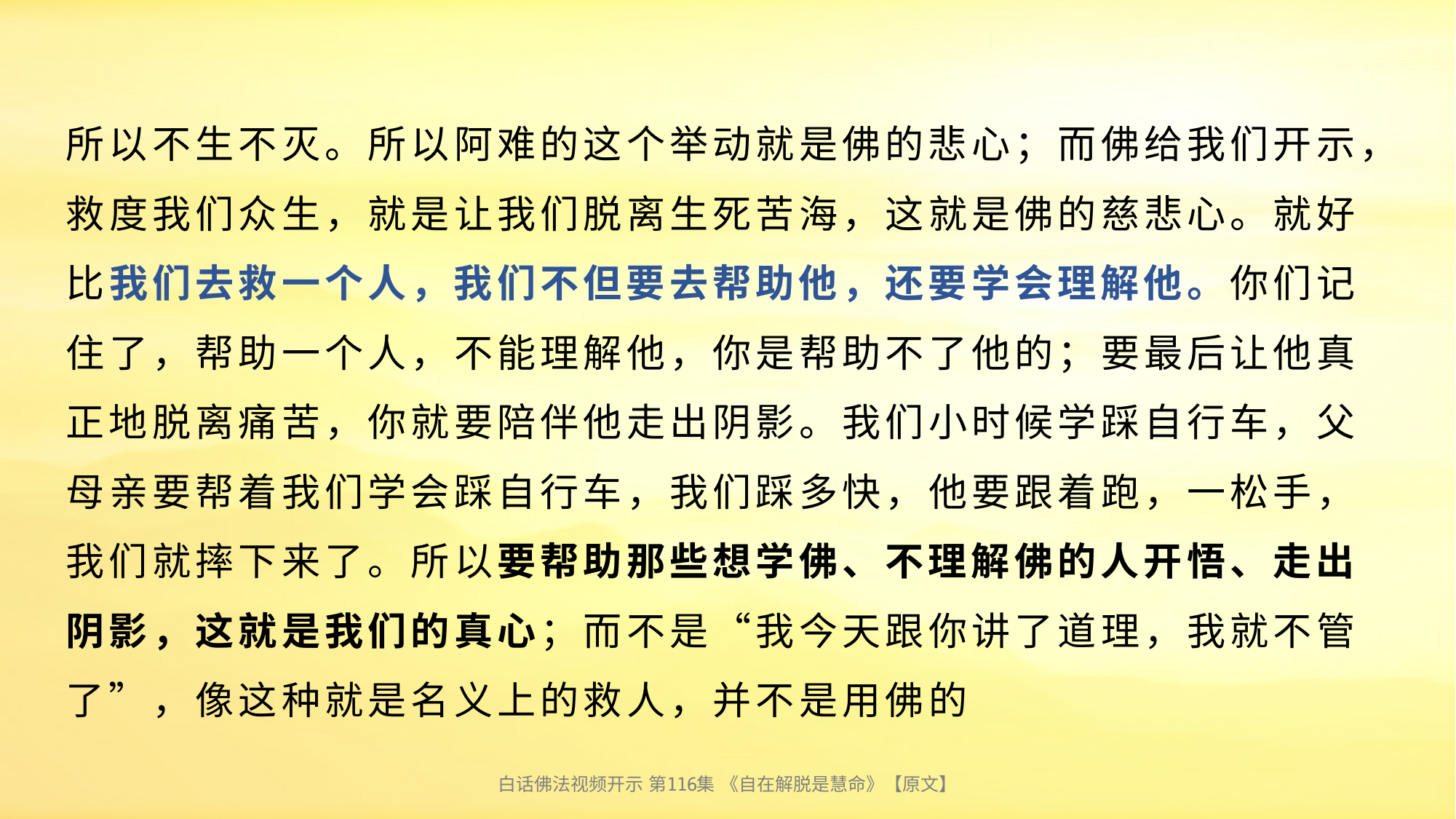

# 所以不生不灭。所以阿难的这个举动就是佛的悲心；而佛给我们开示，救度我们众生，就是让我们脱离生死苦海，这就是佛的慈悲心。就好比我们去救一个人，我们不但要去帮助他，还要学会理解他。你们记住了，帮助一个人，不能理解他，你是帮助不了他的；要最后让他真正地脱离痛苦，你就要陪伴他走出阴影。我们小时候学踩自行车，父母亲要帮着我们学会踩自行车，我们踩多快，他要跟着跑，一松手，我们就摔下来了。所以要帮助那些想学佛、不理解佛的人开悟、走出阴影，这就是我们的真心；而不是“我今天跟你讲了道理，我就不管了”，像这种就是名义上的救人，并不是用佛的
白话佛法视频开示 第116集 《自在解脱是慧命》【原文】